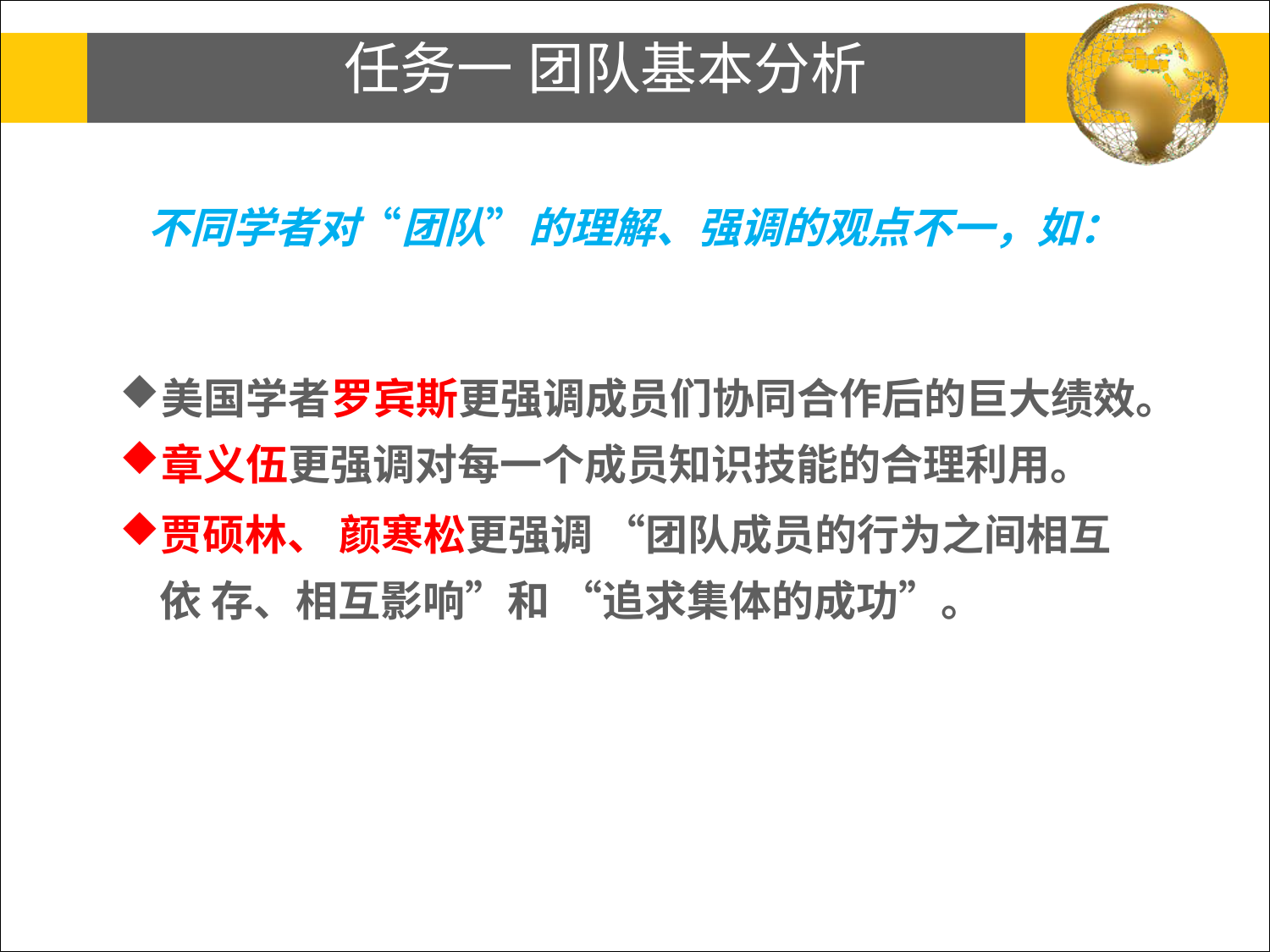

# 任务一 团队基本分析
不同学者对“团队”的理解、强调的观点不一，如：

美国学者罗宾斯更强调成员们协同合作后的巨大绩效。
章义伍更强调对每一个成员知识技能的合理利用。
贾硕林、 颜寒松更强调 “团队成员的行为之间相互依 存、相互影响”和 “追求集体的成功”。